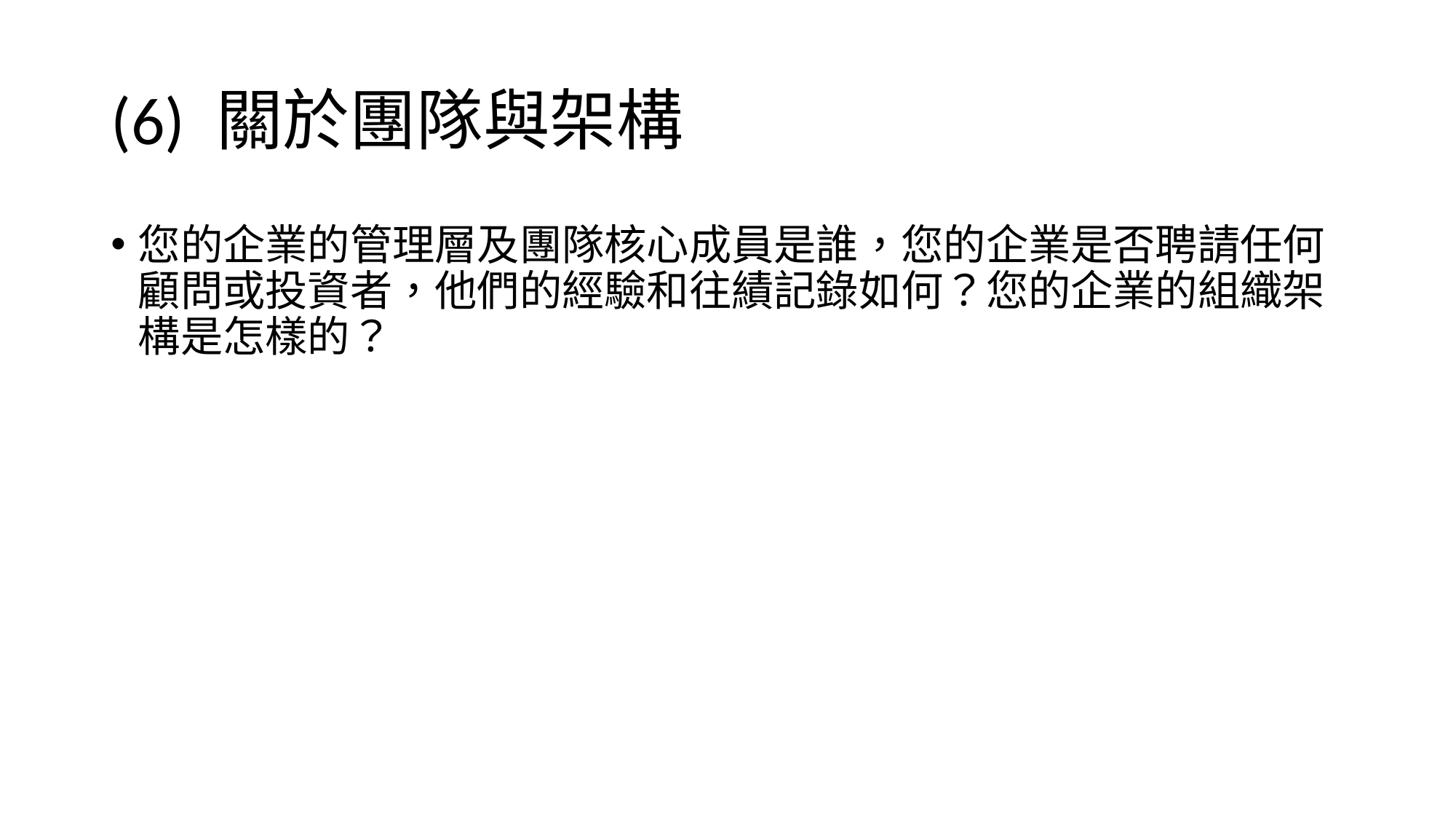

# (6) 關於團隊與架構
您的企業的管理層及團隊核心成員是誰，您的企業是否聘請任何顧問或投資者，他們的經驗和往績記錄如何？您的企業的組織架構是怎樣的？